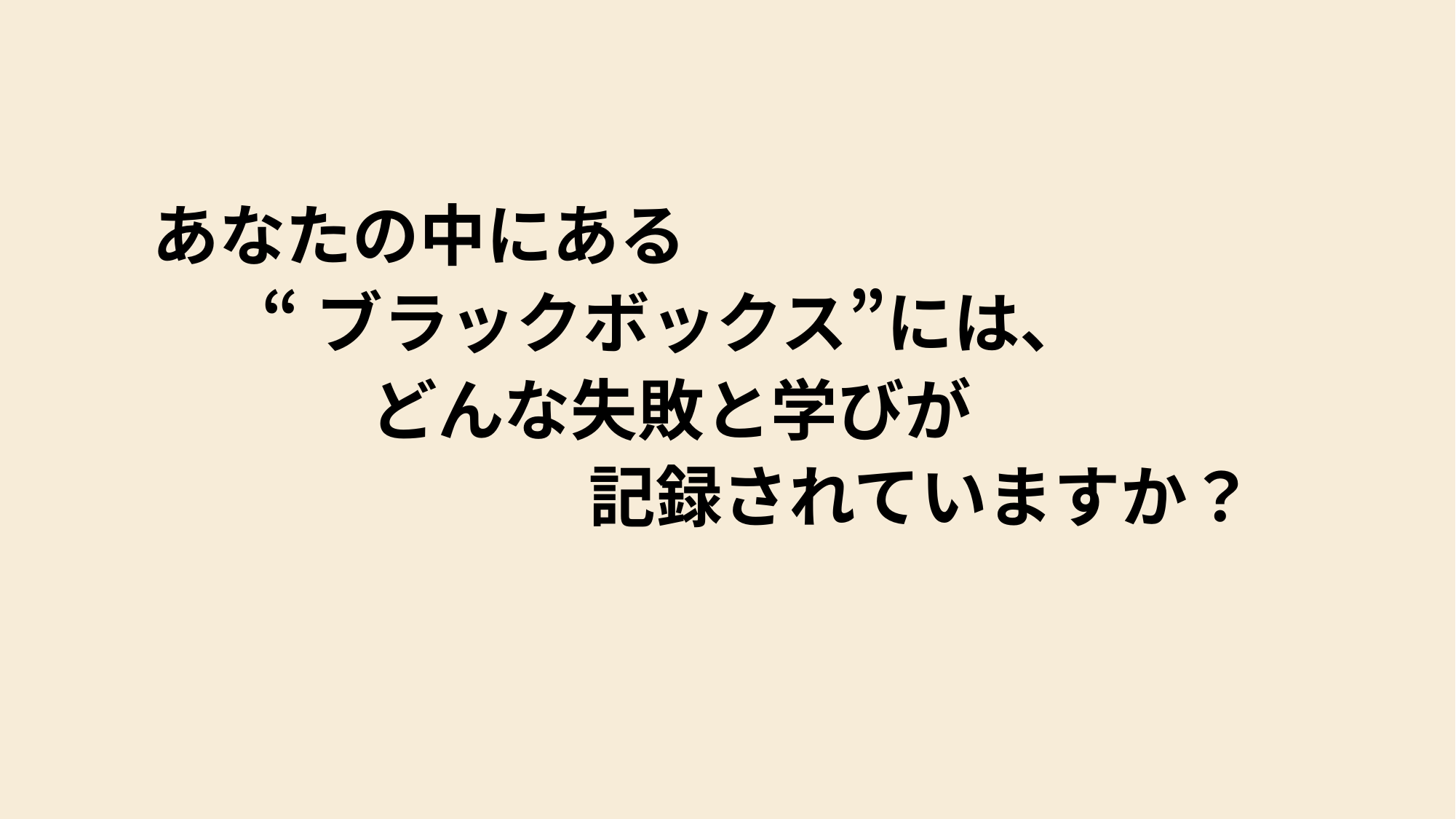

あなたの中にある
	“ブラックボックス”には、
		どんな失敗と学びが
				記録されていますか？